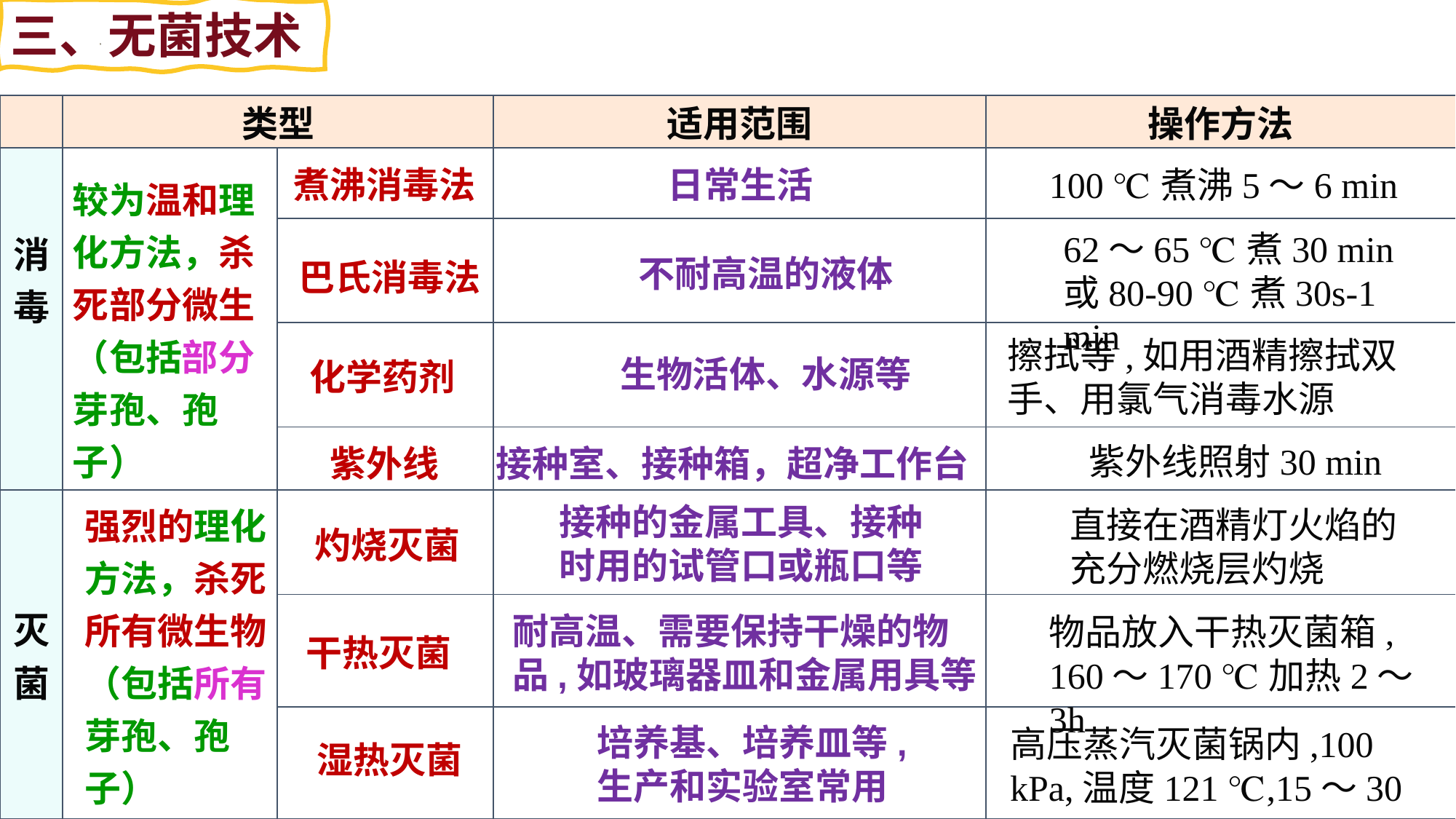

三、无菌技术
|  | 类型 |  | 适用范围 | 操作方法 |
| --- | --- | --- | --- | --- |
| 消 毒 |  |  |  |  |
|  |  |  |  |  |
|  |  |  |  |  |
|  |  |  |  |  |
| 灭 菌 |  |  |  |  |
|  |  |  |  |  |
|  |  |  |  |  |
100 ℃煮沸5～6 min
煮沸消毒法
日常生活
较为温和理化方法，杀死部分微生（包括部分芽孢、孢子）

62～65 ℃煮30 min或80-90 ℃煮30s-1 min
不耐高温的液体
巴氏消毒法
擦拭等,如用酒精擦拭双手、用氯气消毒水源
生物活体、水源等
化学药剂
紫外线照射30 min
紫外线
接种室、接种箱，超净工作台
强烈的理化方法，杀死所有微生物（包括所有芽孢、孢子）
接种的金属工具、接种时用的试管口或瓶口等
直接在酒精灯火焰的充分燃烧层灼烧
灼烧灭菌
耐高温、需要保持干燥的物品,如玻璃器皿和金属用具等
物品放入干热灭菌箱,
160～170 ℃加热2～3h
干热灭菌
培养基、培养皿等,
生产和实验室常用
高压蒸汽灭菌锅内,100 kPa,温度121 ℃,15～30 min
湿热灭菌